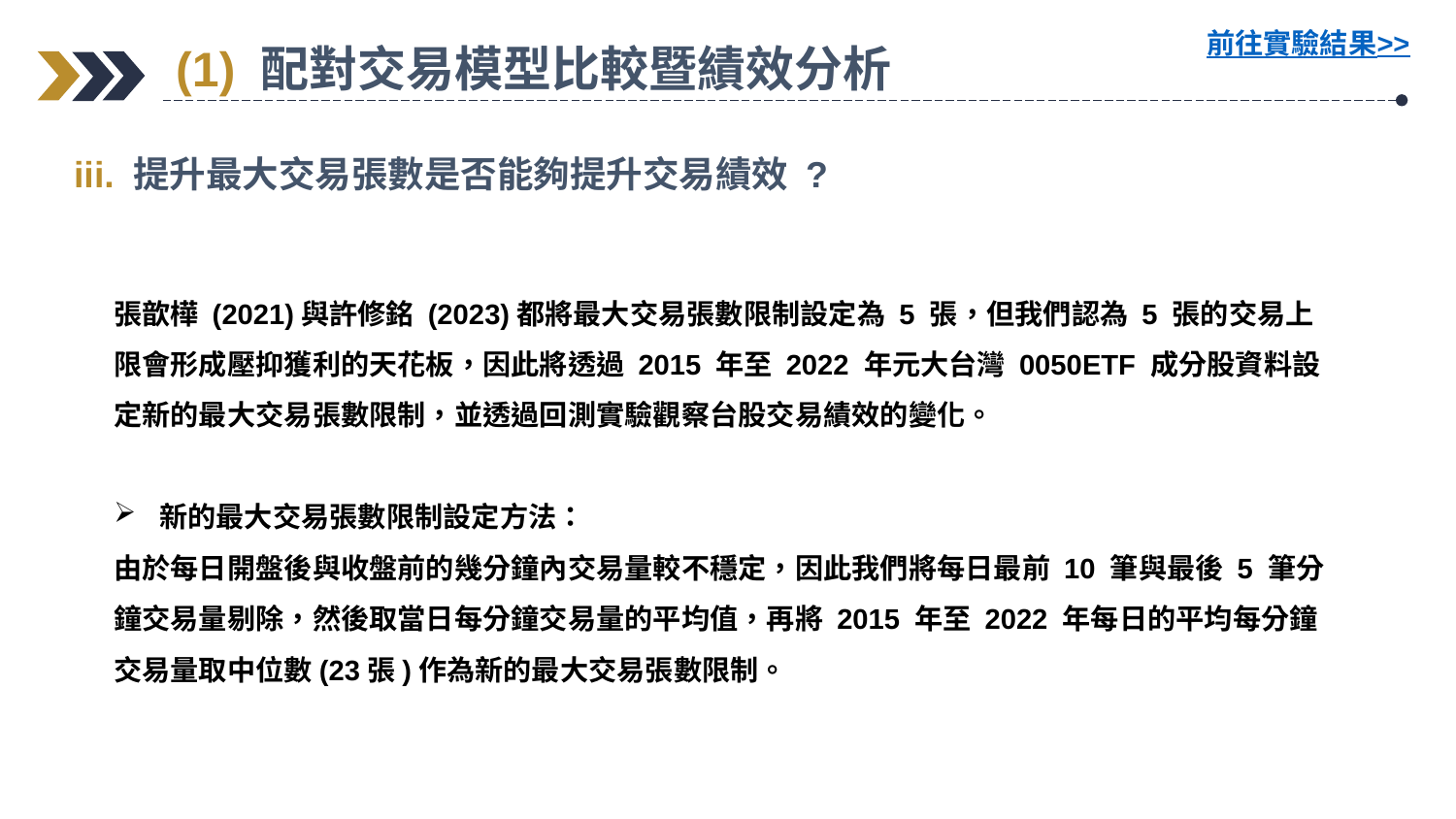

前往實驗結果>>
(1) 配對交易模型比較暨績效分析

iii. 提升最大交易張數是否能夠提升交易績效 ?
張歆樺 (2021)與許修銘 (2023)都將最大交易張數限制設定為 5 張，但我們認為 5 張的交易上限會形成壓抑獲利的天花板，因此將透過 2015 年至 2022 年元大台灣 0050ETF 成分股資料設定新的最大交易張數限制，並透過回測實驗觀察台股交易績效的變化。

新的最大交易張數限制設定方法：
由於每日開盤後與收盤前的幾分鐘內交易量較不穩定，因此我們將每日最前 10 筆與最後 5 筆分鐘交易量剔除，然後取當日每分鐘交易量的平均值，再將 2015 年至 2022 年每日的平均每分鐘交易量取中位數(23張)作為新的最大交易張數限制。